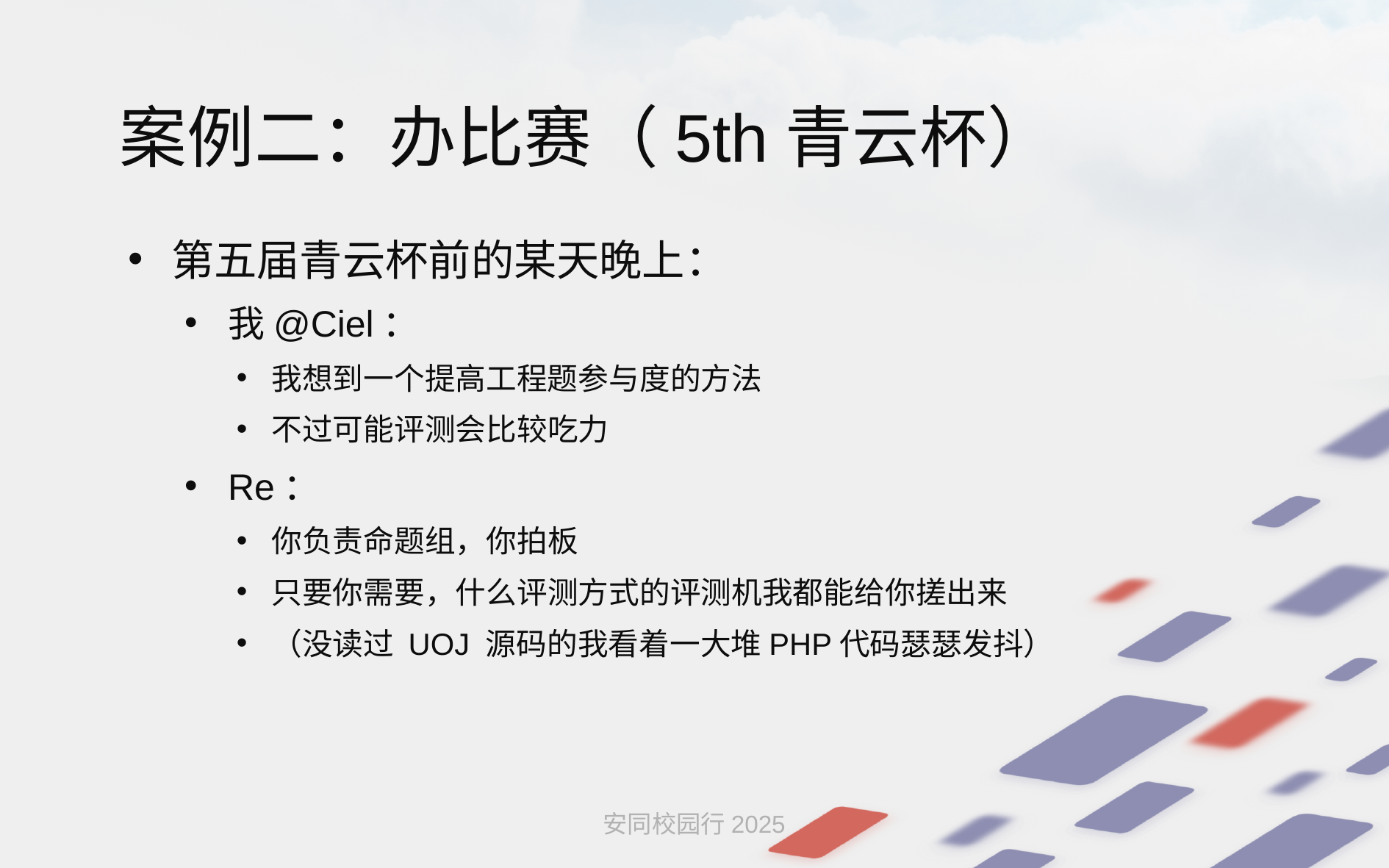

# 案例二：办比赛（5th青云杯）
第五届青云杯前的某天晚上：
我@Ciel：
我想到一个提高工程题参与度的方法
不过可能评测会比较吃力
Re：
你负责命题组，你拍板
只要你需要，什么评测方式的评测机我都能给你搓出来
（没读过 UOJ 源码的我看着一大堆PHP代码瑟瑟发抖）
安同校园行2025